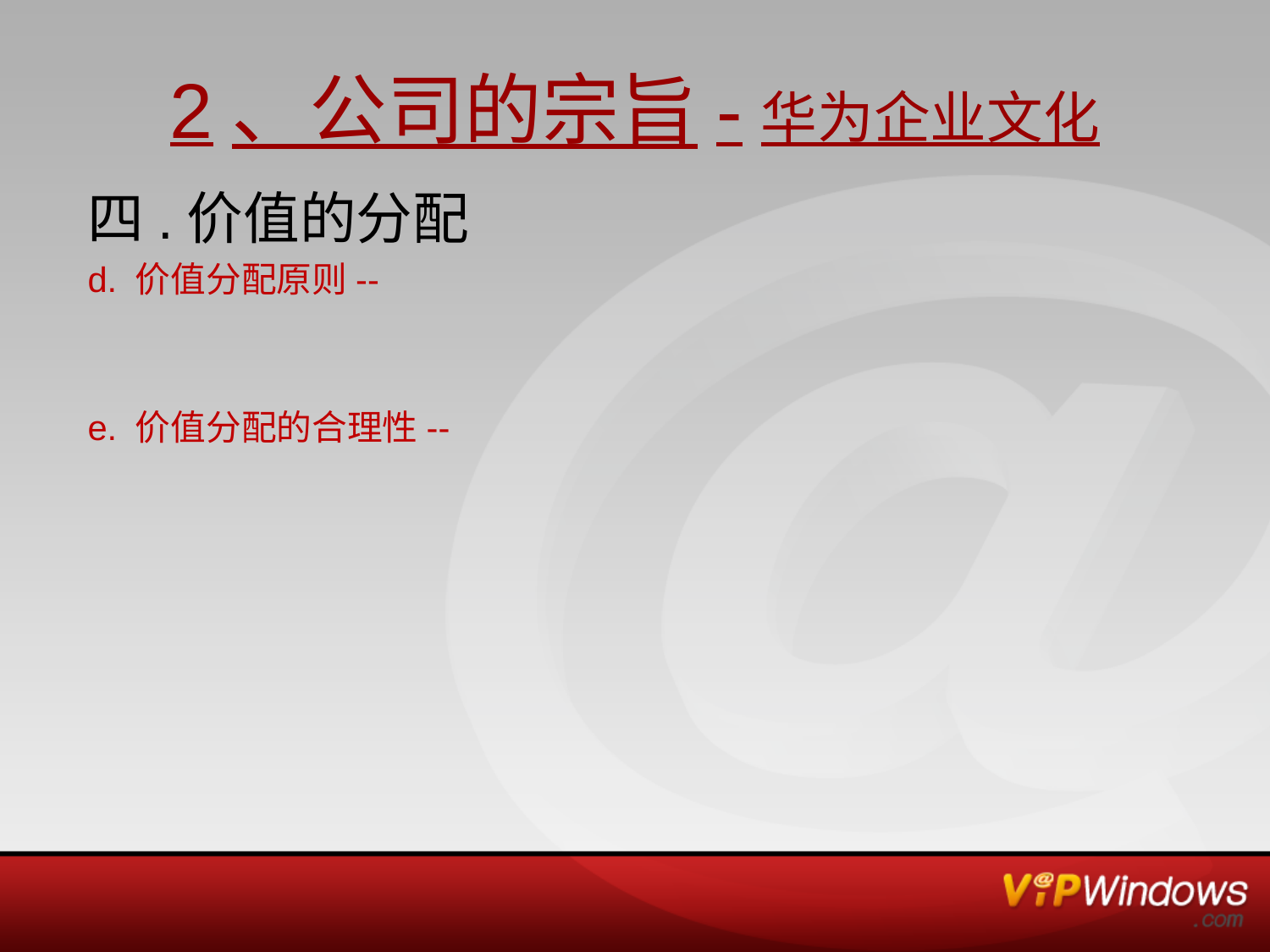

# 2、公司的宗旨-华为企业文化
四.价值的分配
d. 价值分配原则--

e. 价值分配的合理性--